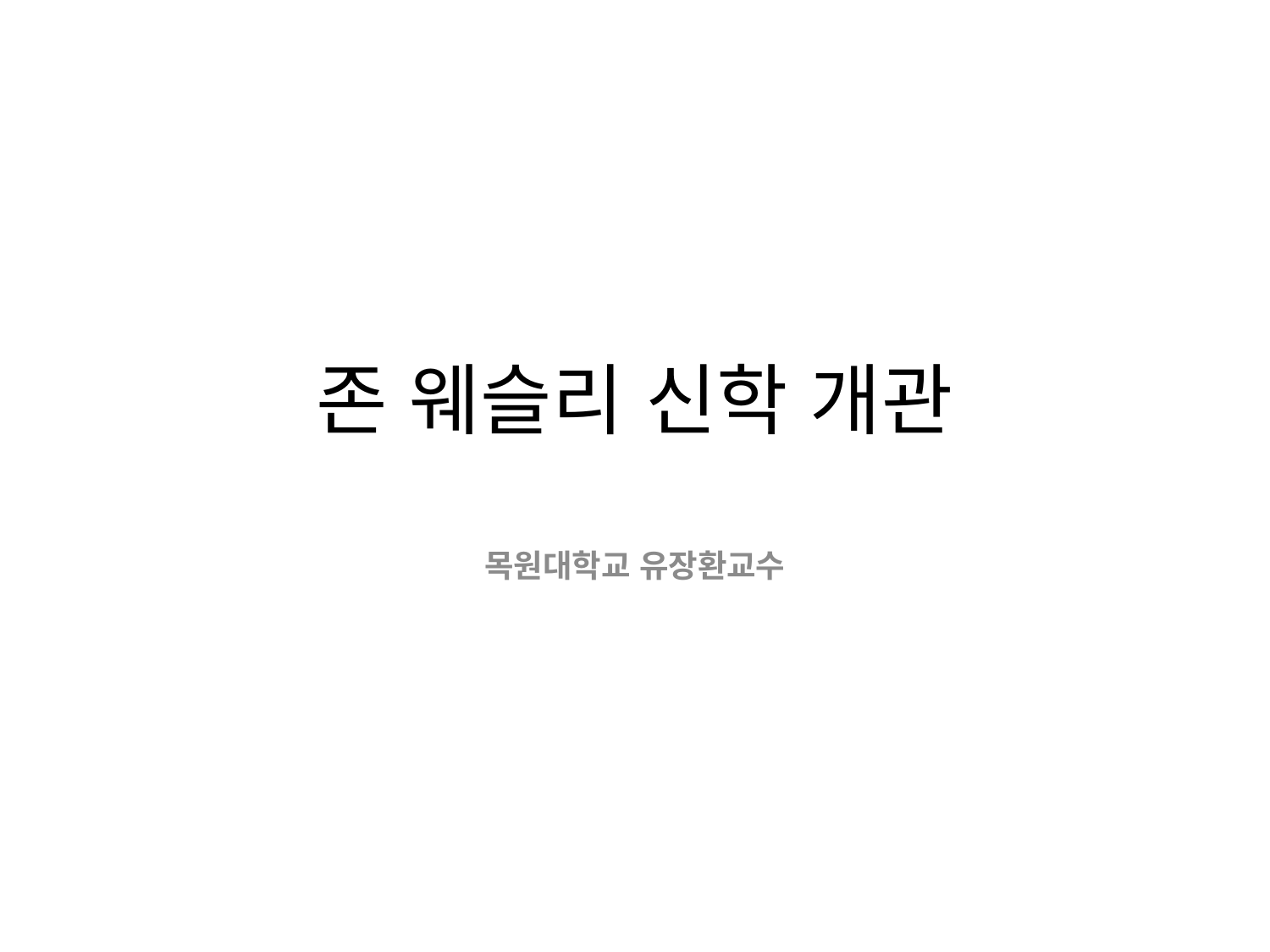

# 존 웨슬리 신학 개관
목원대학교 유장환교수